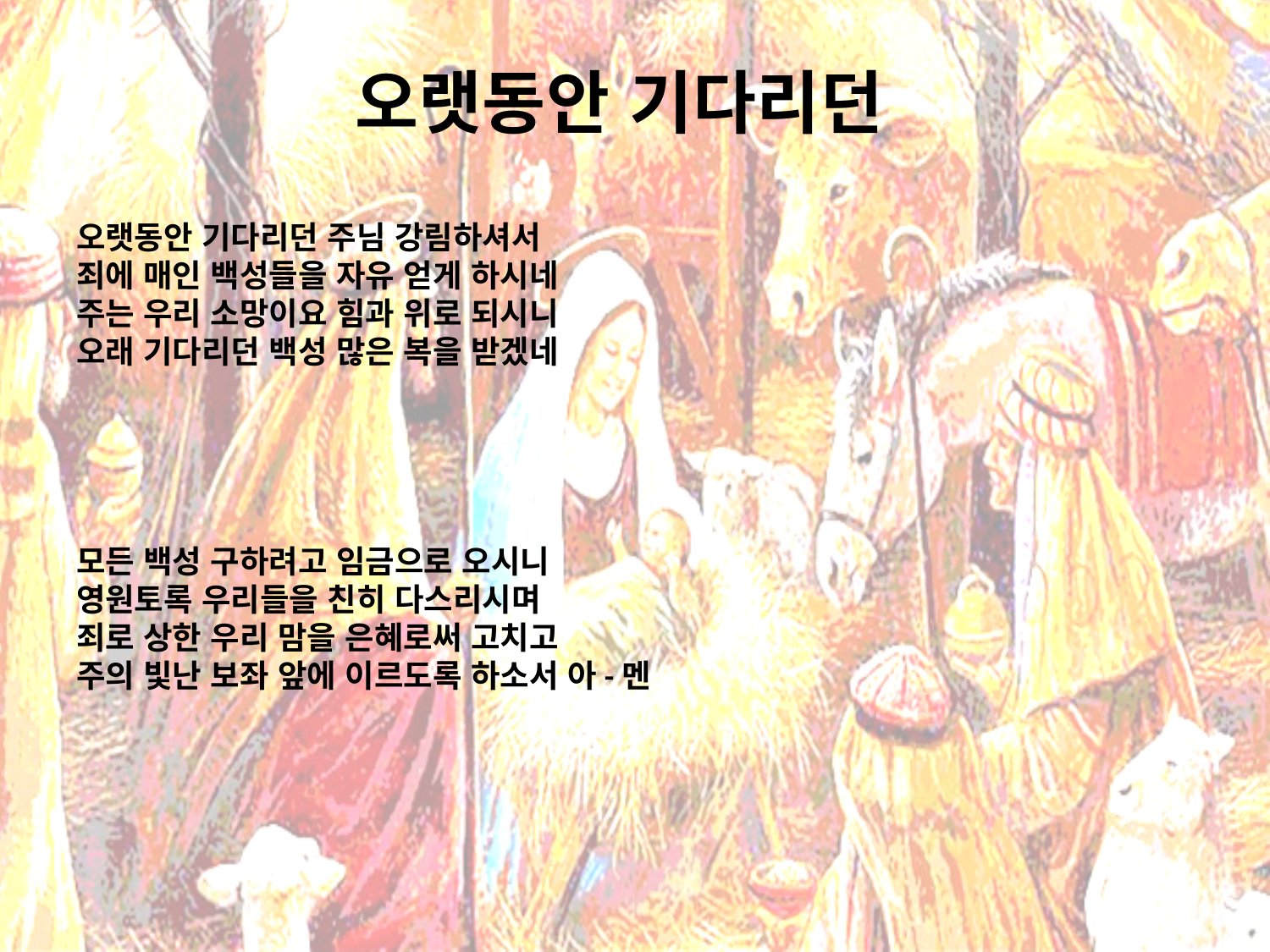

# 오랫동안 기다리던
오랫동안 기다리던 주님 강림하셔서
죄에 매인 백성들을 자유 얻게 하시네
주는 우리 소망이요 힘과 위로 되시니
오래 기다리던 백성 많은 복을 받겠네

모든 백성 구하려고 임금으로 오시니
영원토록 우리들을 친히 다스리시며
죄로 상한 우리 맘을 은혜로써 고치고
주의 빛난 보좌 앞에 이르도록 하소서 아-멘